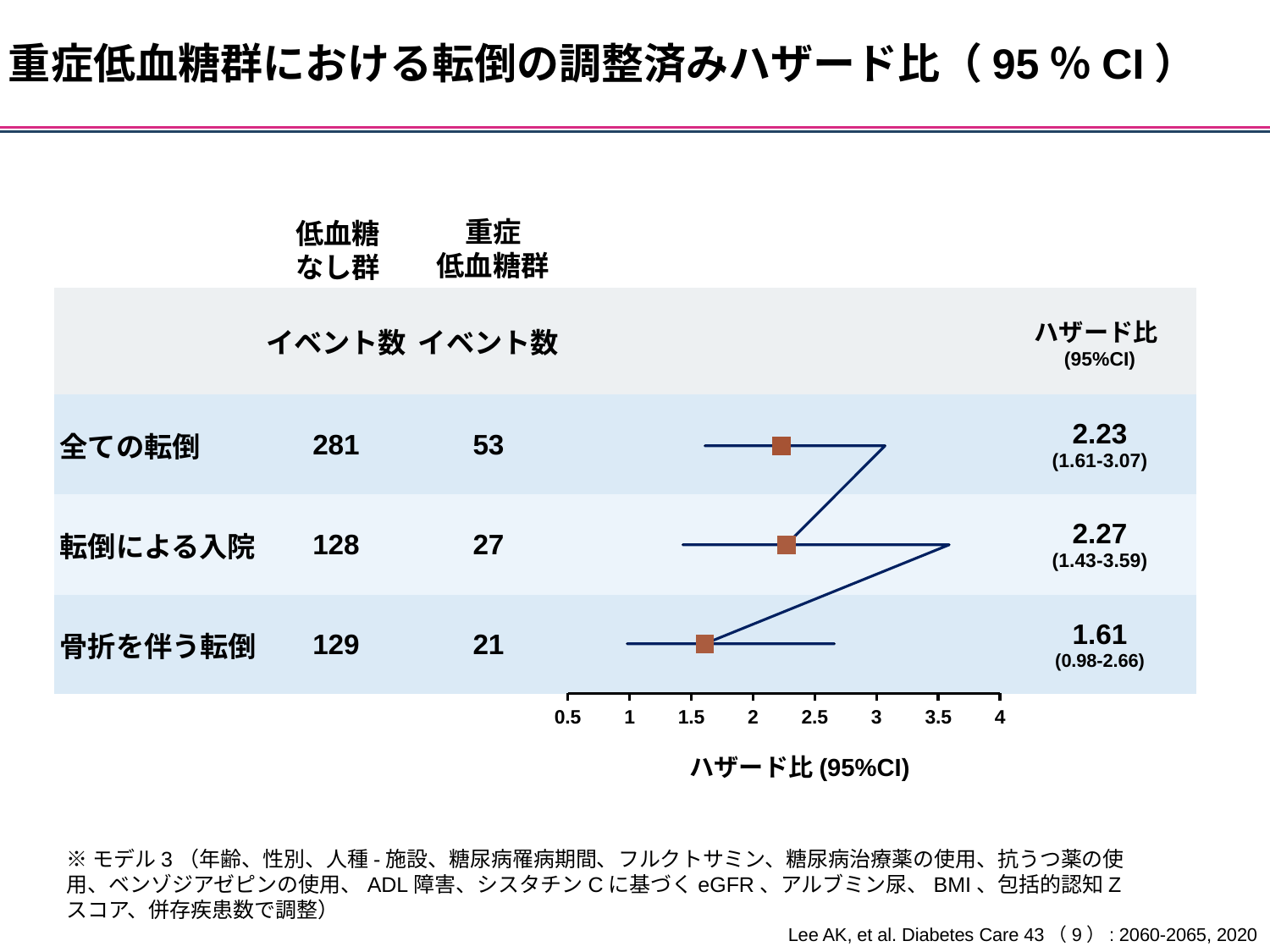

重症低血糖群における転倒の調整済みハザード比（95％CI）
重症
低血糖群
低血糖
なし群
|  | イベント数 | イベント数 |  | ハザード比(95%CI) |
| --- | --- | --- | --- | --- |
| 全ての転倒 | 281 | 53 |  | 2.23 (1.61-3.07) |
| 転倒による入院 | 128 | 27 |  | 2.27 (1.43-3.59) |
| 骨折を伴う転倒 | 129 | 21 |  | 1.61 (0.98-2.66) |

### Chart

| Category |  |
|---|---|
ハザード比(95%CI)
※モデル3（年齢、性別、人種-施設、糖尿病罹病期間、フルクトサミン、糖尿病治療薬の使用、抗うつ薬の使用、ベンゾジアゼピンの使用、ADL障害、シスタチンCに基づくeGFR、アルブミン尿、BMI、包括的認知Zスコア、併存疾患数で調整）
Lee AK, et al. Diabetes Care 43（9）: 2060-2065, 2020